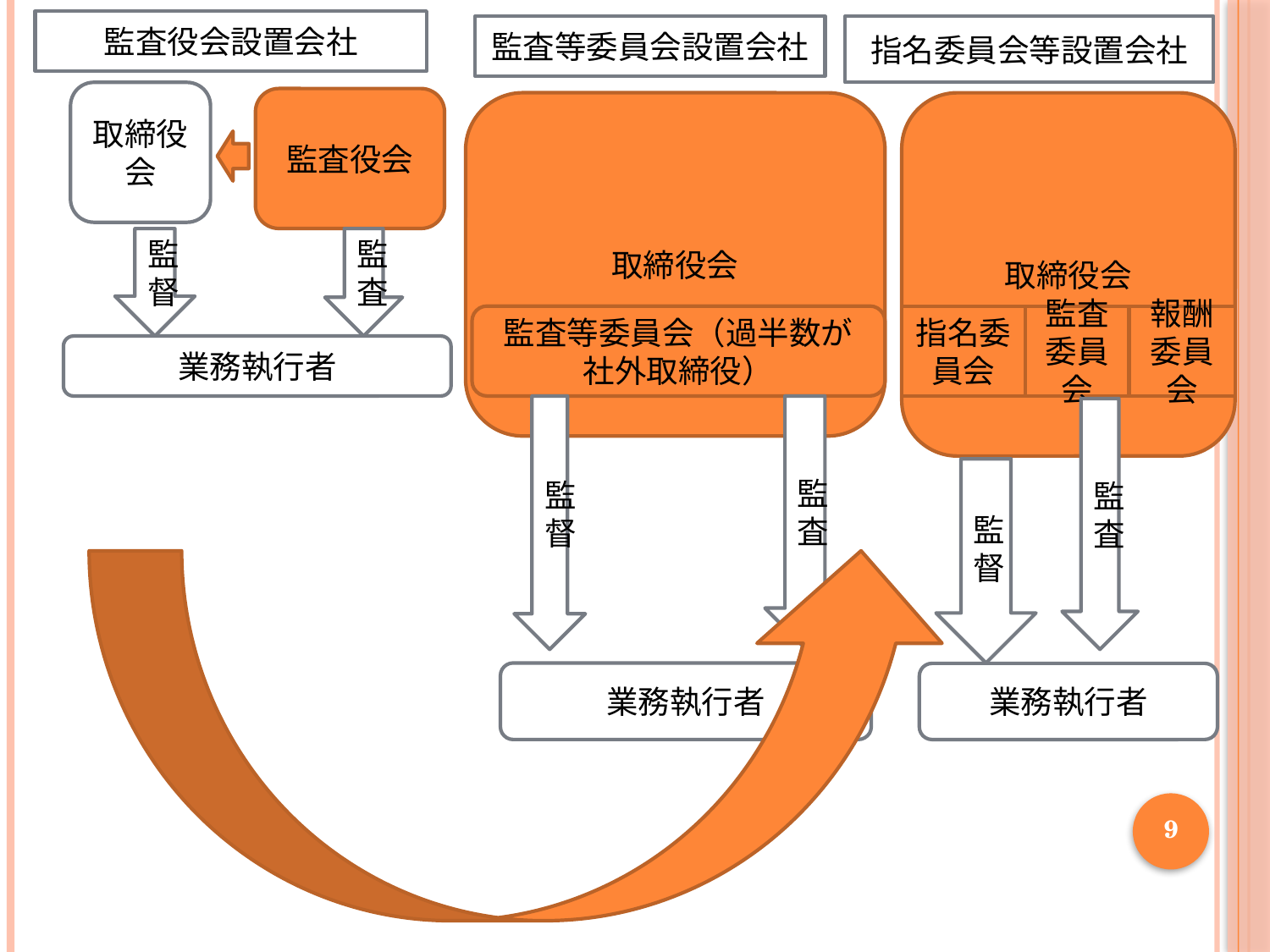

監査役会設置会社
監査等委員会設置会社
指名委員会等設置会社
#
取締役会
監査役会
取締役会
取締役会

監督
監査
監査等委員会（過半数が社外取締役）
指名委員会
監査委員会
報酬委員会
業務執行者
監査
監督
監査
監督

業務執行者
業務執行者
9